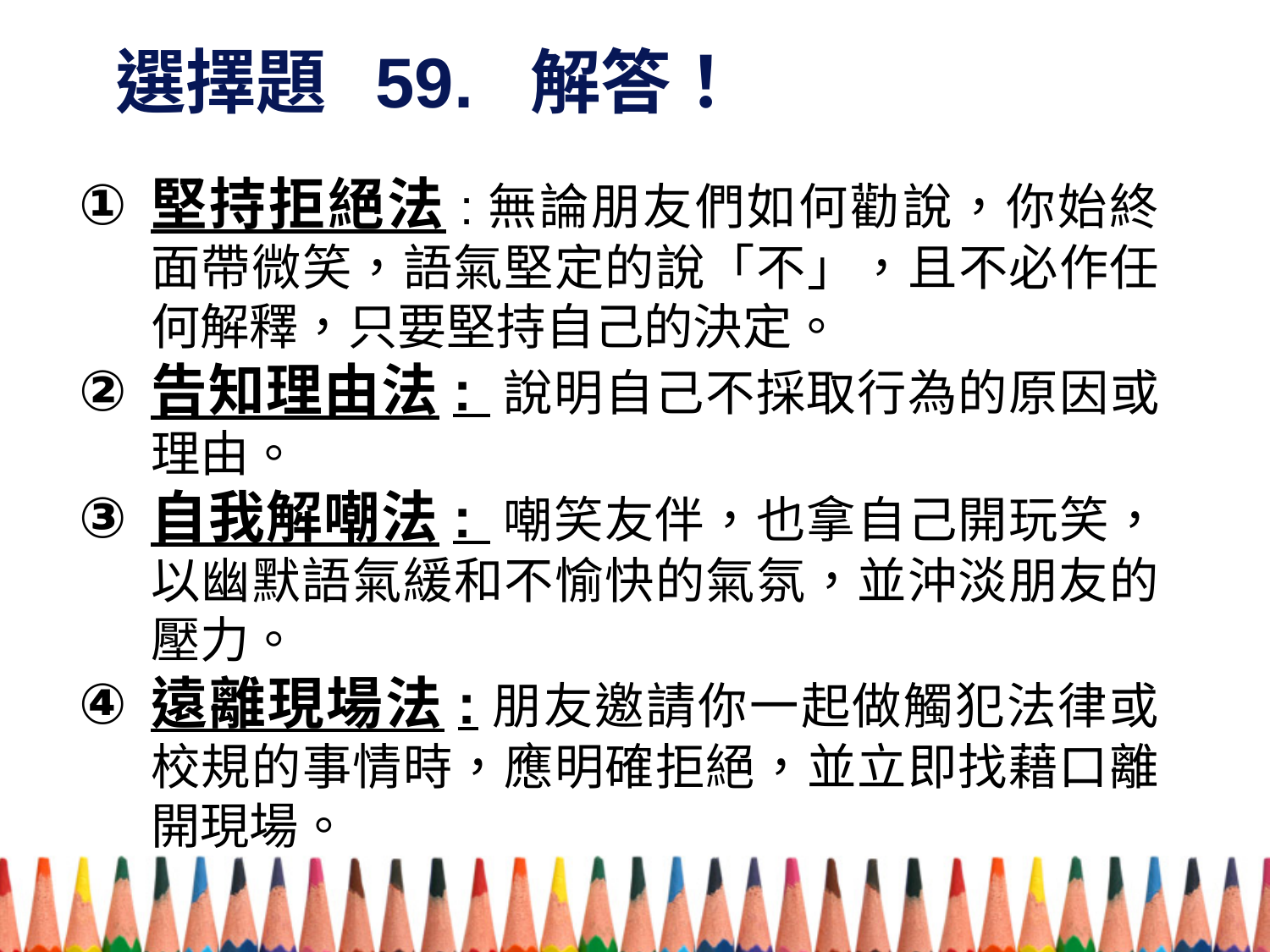

# 選擇題  59.  解答！
堅持拒絕法:無論朋友們如何勸說，你始終面帶微笑，語氣堅定的說「不」，且不必作任何解釋，只要堅持自己的決定。
告知理由法: 說明自己不採取行為的原因或理由。
自我解嘲法: 嘲笑友伴，也拿自己開玩笑，以幽默語氣緩和不愉快的氣氛，並沖淡朋友的壓力。
遠離現場法:朋友邀請你一起做觸犯法律或校規的事情時，應明確拒絕，並立即找藉口離開現場。